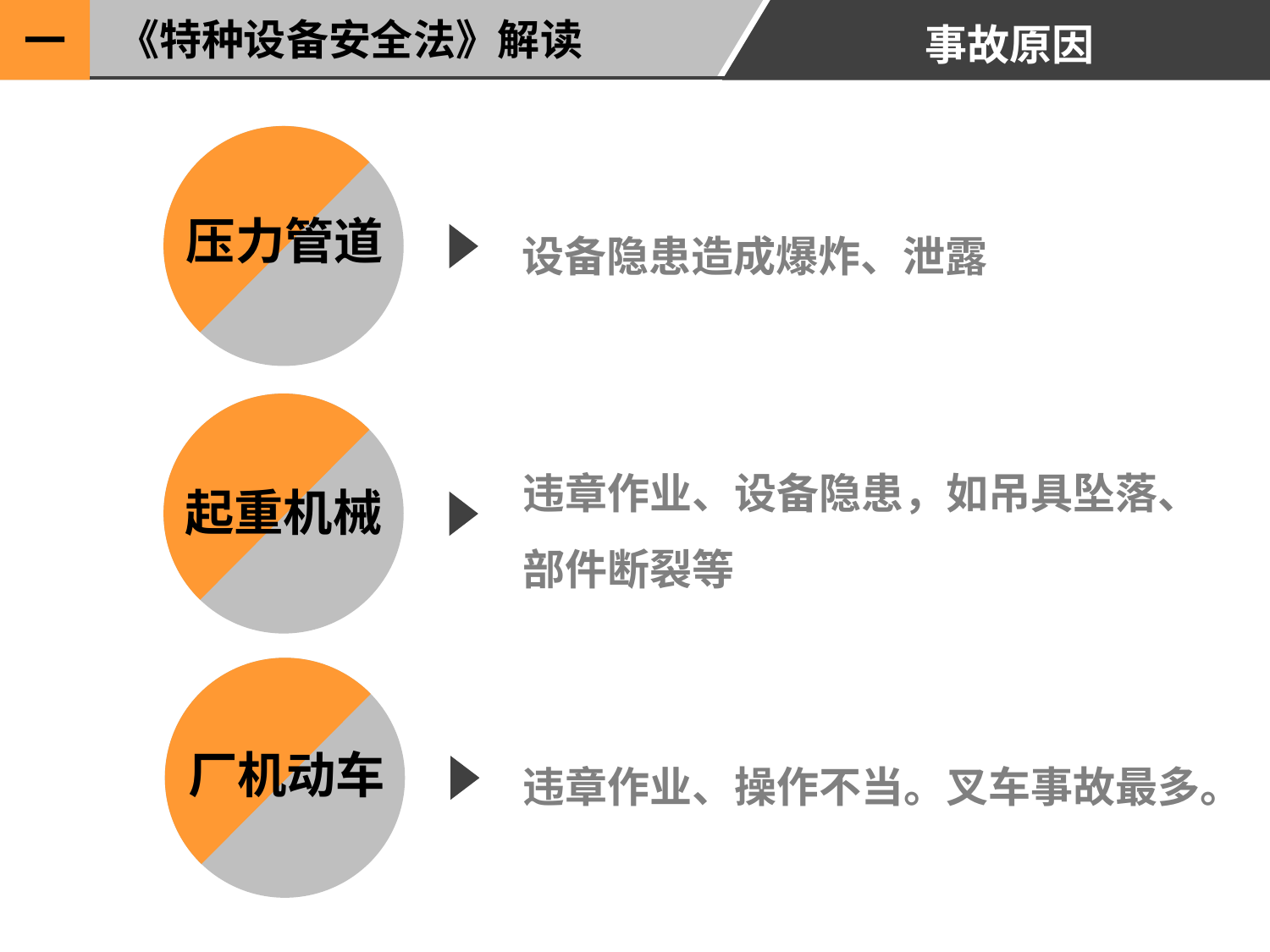

《特种设备安全法》解读
一
事故原因

设备隐患造成爆炸、泄露
压力管道

违章作业、设备隐患，如吊具坠落、部件断裂等
起重机械

违章作业、操作不当。叉车事故最多。
厂机动车